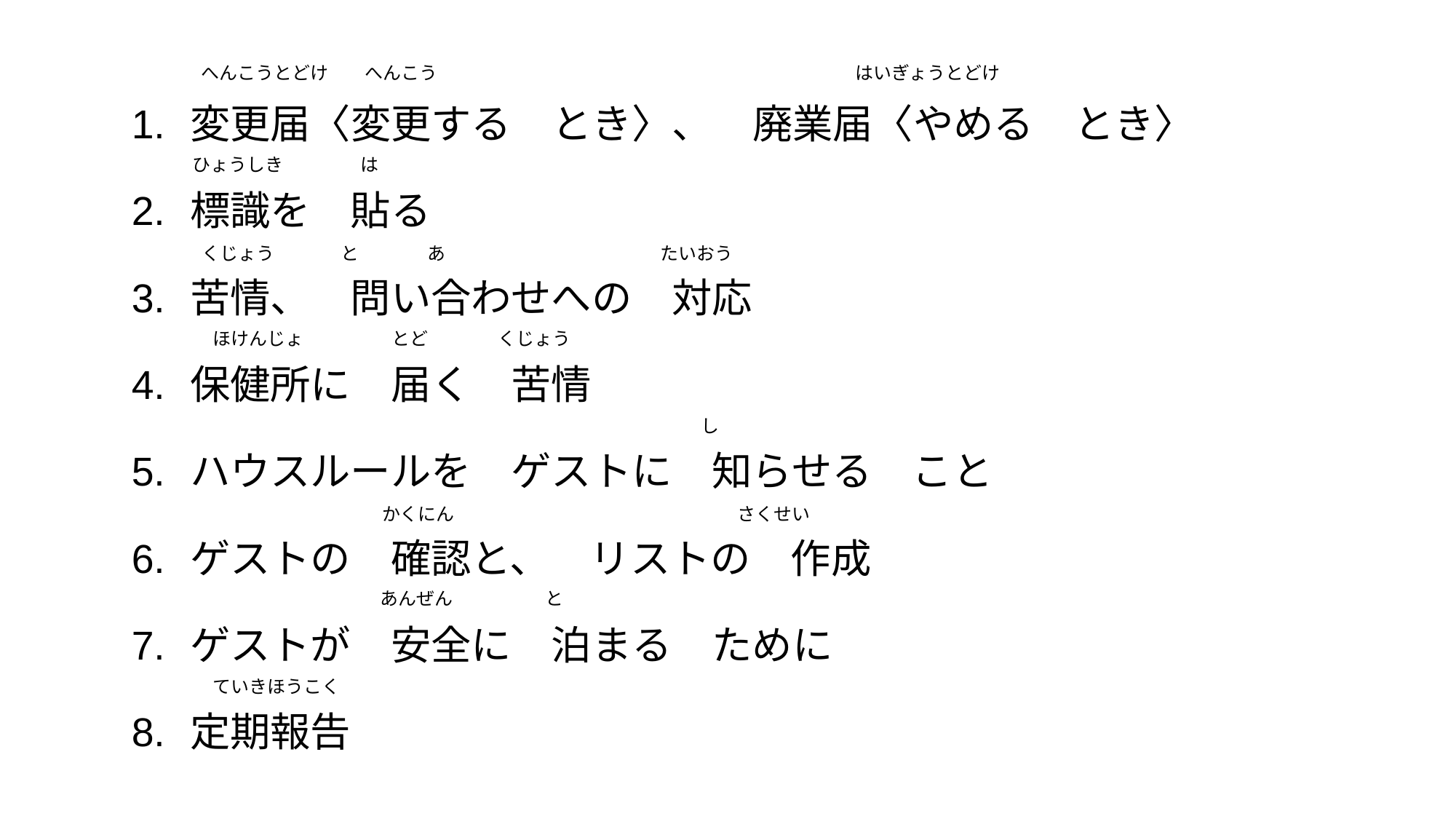

へんこうとどけ　　へんこう　　　　　　　　　　　　　　　　　　　　　　　はいぎょうとどけ
変更届〈変更する　とき〉、　廃業届〈やめる　とき〉
標識を　貼る
苦情、　問い合わせへの　対応
保健所に　届く　苦情
ハウスルールを　ゲストに　知らせる　こと
ゲストの　確認と、　リストの　作成
ゲストが　安全に　泊まる　ために
定期報告
は
ひょうしき
あ
たいおう
と
くじょう
ほけんじょ
とど
くじょう
し
かくにん
さくせい
あんぜん
と
ていきほうこく